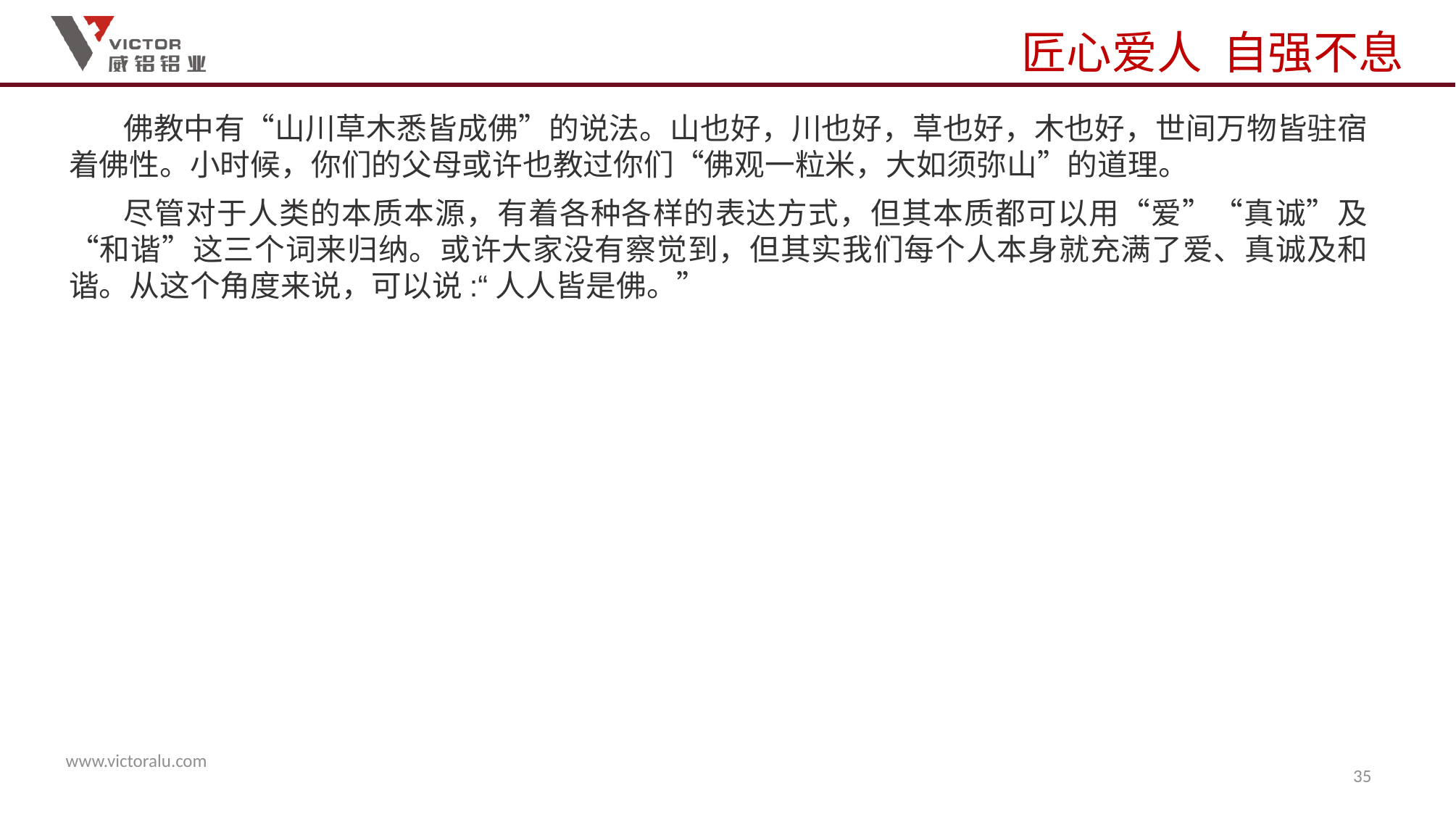

佛教中有“山川草木悉皆成佛”的说法。山也好，川也好，草也好，木也好，世间万物皆驻宿着佛性。小时候，你们的父母或许也教过你们“佛观一粒米，大如须弥山”的道理。
尽管对于人类的本质本源，有着各种各样的表达方式，但其本质都可以用“爱”“真诚”及“和谐”这三个词来归纳。或许大家没有察觉到，但其实我们每个人本身就充满了爱、真诚及和谐。从这个角度来说，可以说:“人人皆是佛。”

35